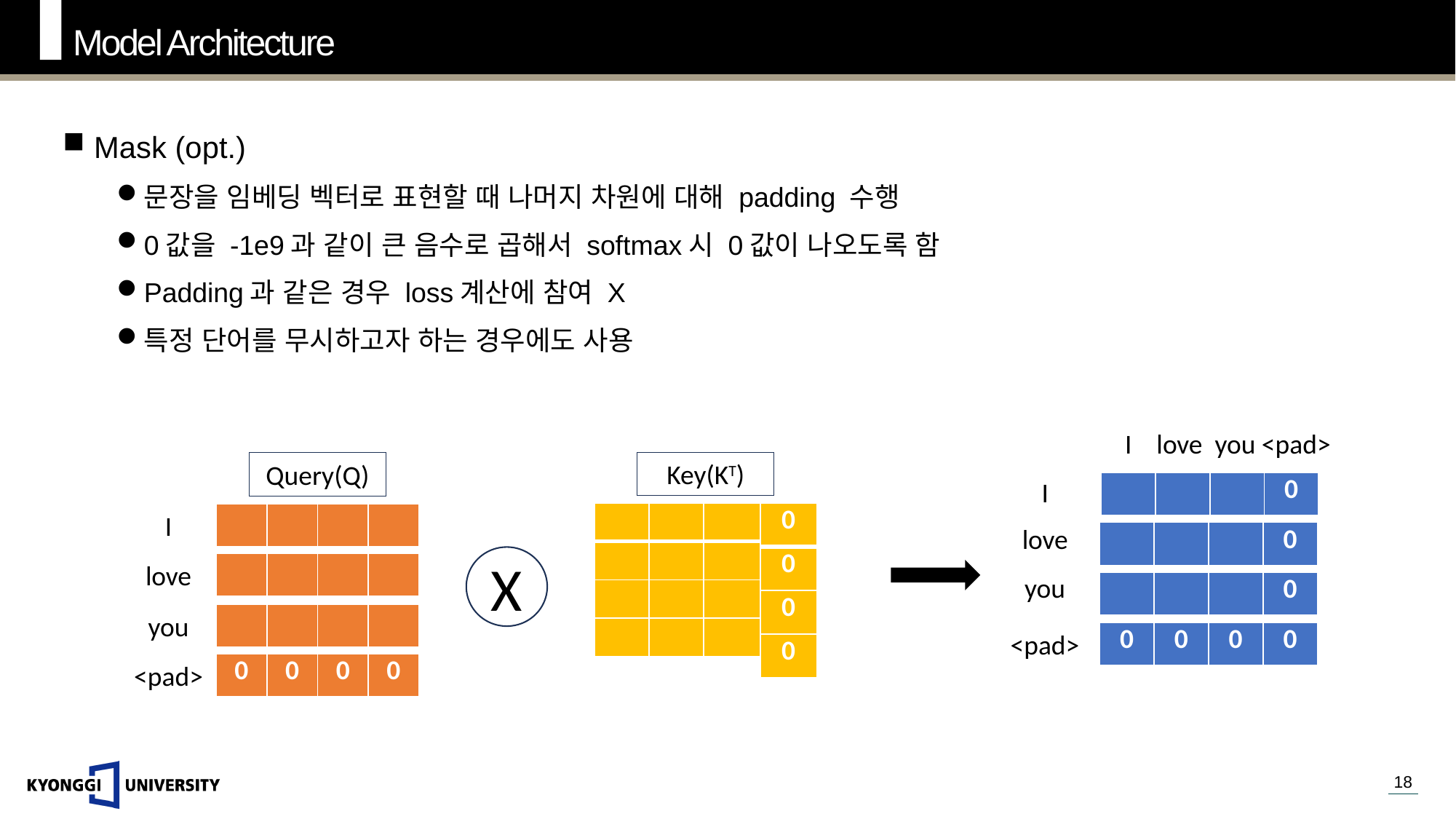

Model Architecture
Mask (opt.)
문장을 임베딩 벡터로 표현할 때 나머지 차원에 대해 padding 수행
0값을 -1e9과 같이 큰 음수로 곱해서 softmax시 0값이 나오도록 함
Padding과 같은 경우 loss계산에 참여 X
특정 단어를 무시하고자 하는 경우에도 사용
     I    love  you <pad>
Key(KT)
Query(Q)
I
|  |  |  | 0 |
| --- | --- | --- | --- |
|  |
| --- |
|  |
|  |
|  |
|  |
| --- |
|  |
|  |
|  |
|  |
| --- |
|  |
|  |
|  |
| 0 |
| --- |
| 0 |
| 0 |
| 0 |
I
|  |  |  |  |
| --- | --- | --- | --- |
love
|  |  |  | 0 |
| --- | --- | --- | --- |
X
love
|  |  |  |  |
| --- | --- | --- | --- |

you
|  |  |  | 0 |
| --- | --- | --- | --- |
you
|  |  |  |  |
| --- | --- | --- | --- |
<pad>
| 0 | 0 | 0 | 0 |
| --- | --- | --- | --- |
<pad>
| 0 | 0 | 0 | 0 |
| --- | --- | --- | --- |